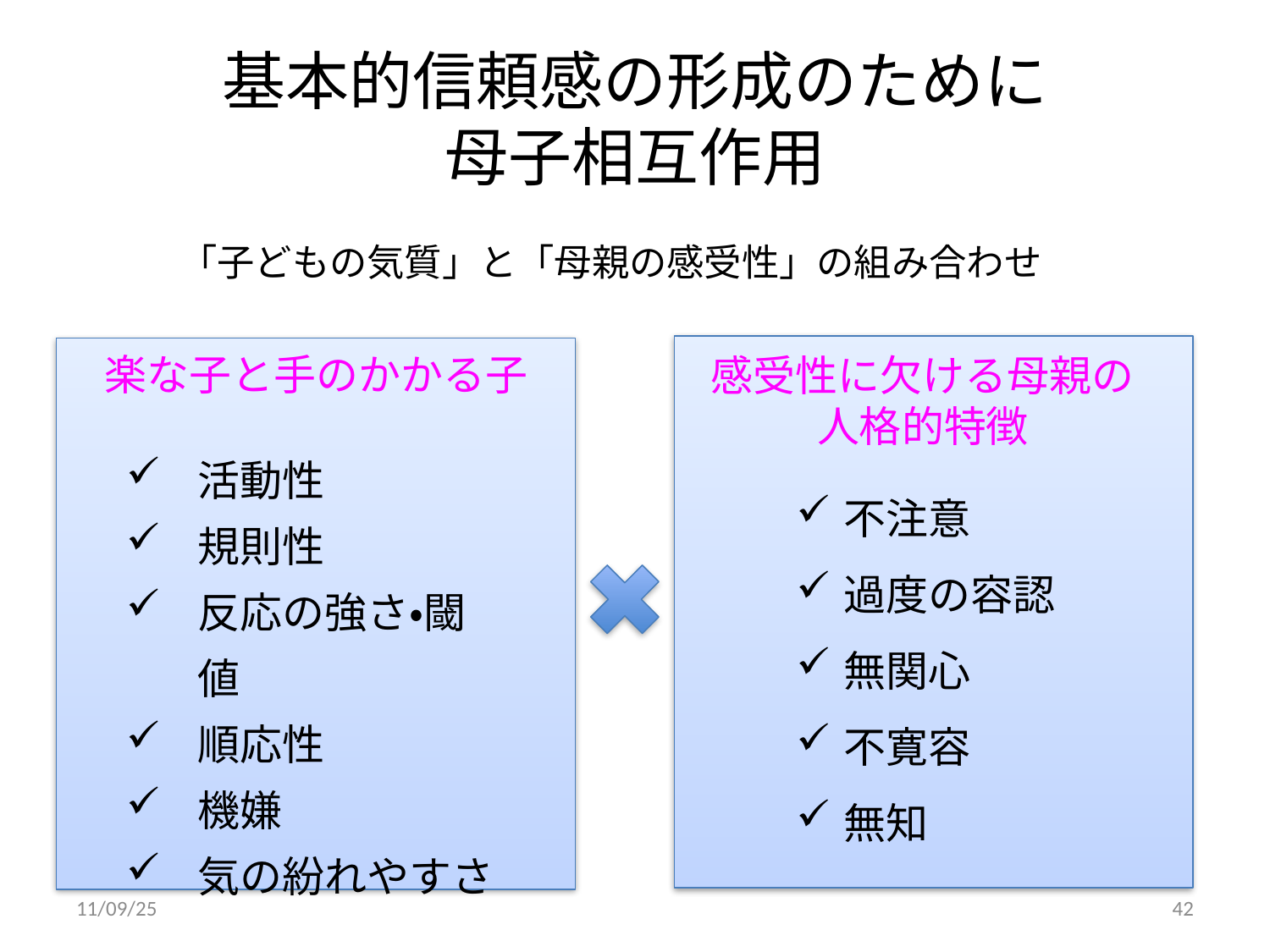

# 基本的信頼感の形成のために 母子相互作用
「子どもの気質」と「母親の感受性」の組み合わせ

楽な子と手のかかる子
感受性に欠ける母親の
人格的特徴
活動性
規則性
反応の強さ・閾値
順応性
機嫌
気の紛れやすさ
不注意
過度の容認
無関心
不寛容
無知

11/09/25
42